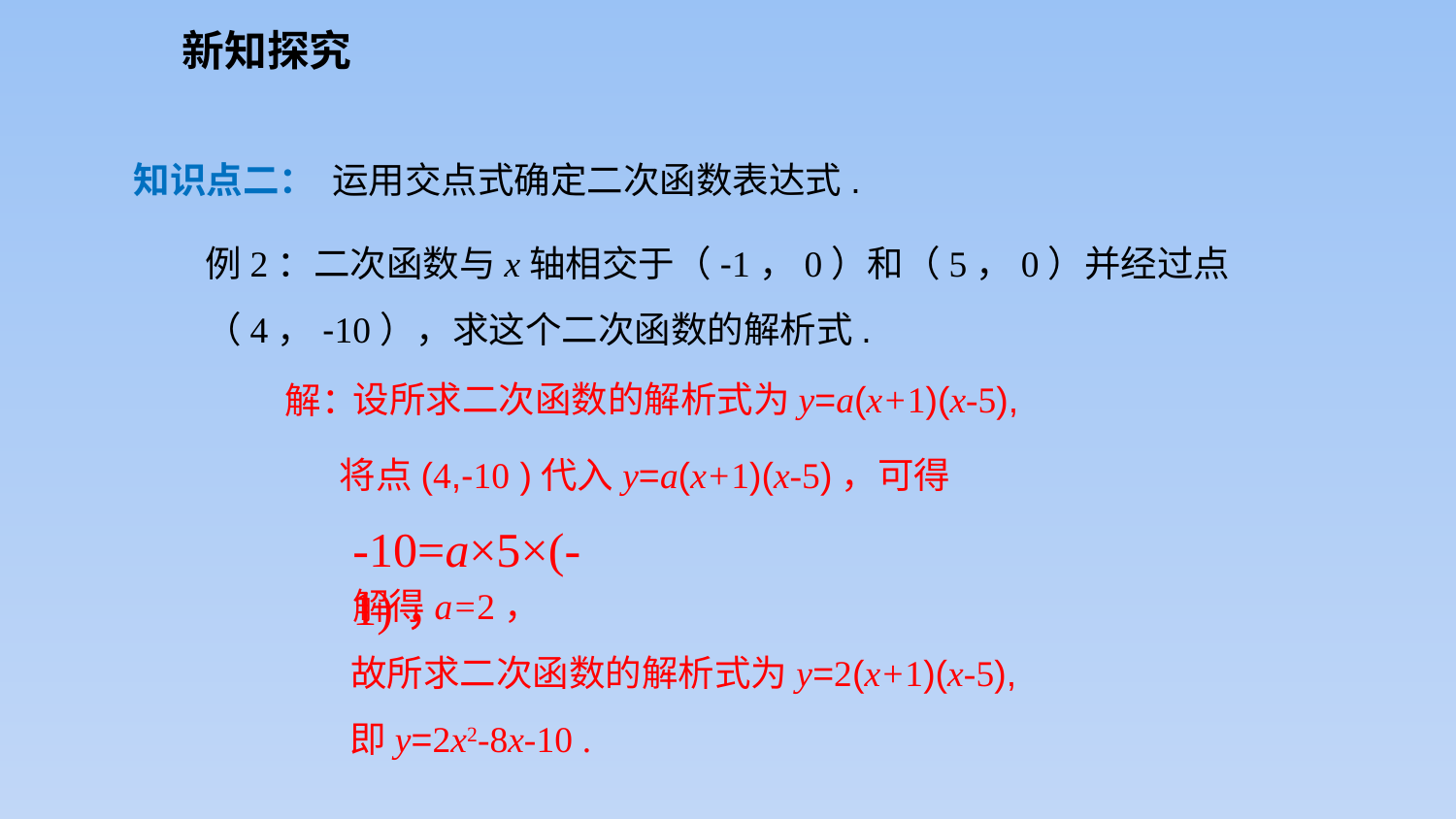

新知探究
知识点二：  运用交点式确定二次函数表达式.
例2：二次函数与x轴相交于（-1，0）和（5，0）并经过点（4，-10），求这个二次函数的解析式.
设所求二次函数的解析式为y=a(x+1)(x-5),
解：
将点(4,-10 )代入y=a(x+1)(x-5)，可得
-10=a×5×(-1)，
解得a=2，
故所求二次函数的解析式为y=2(x+1)(x-5),
即y=2x2-8x-10 .